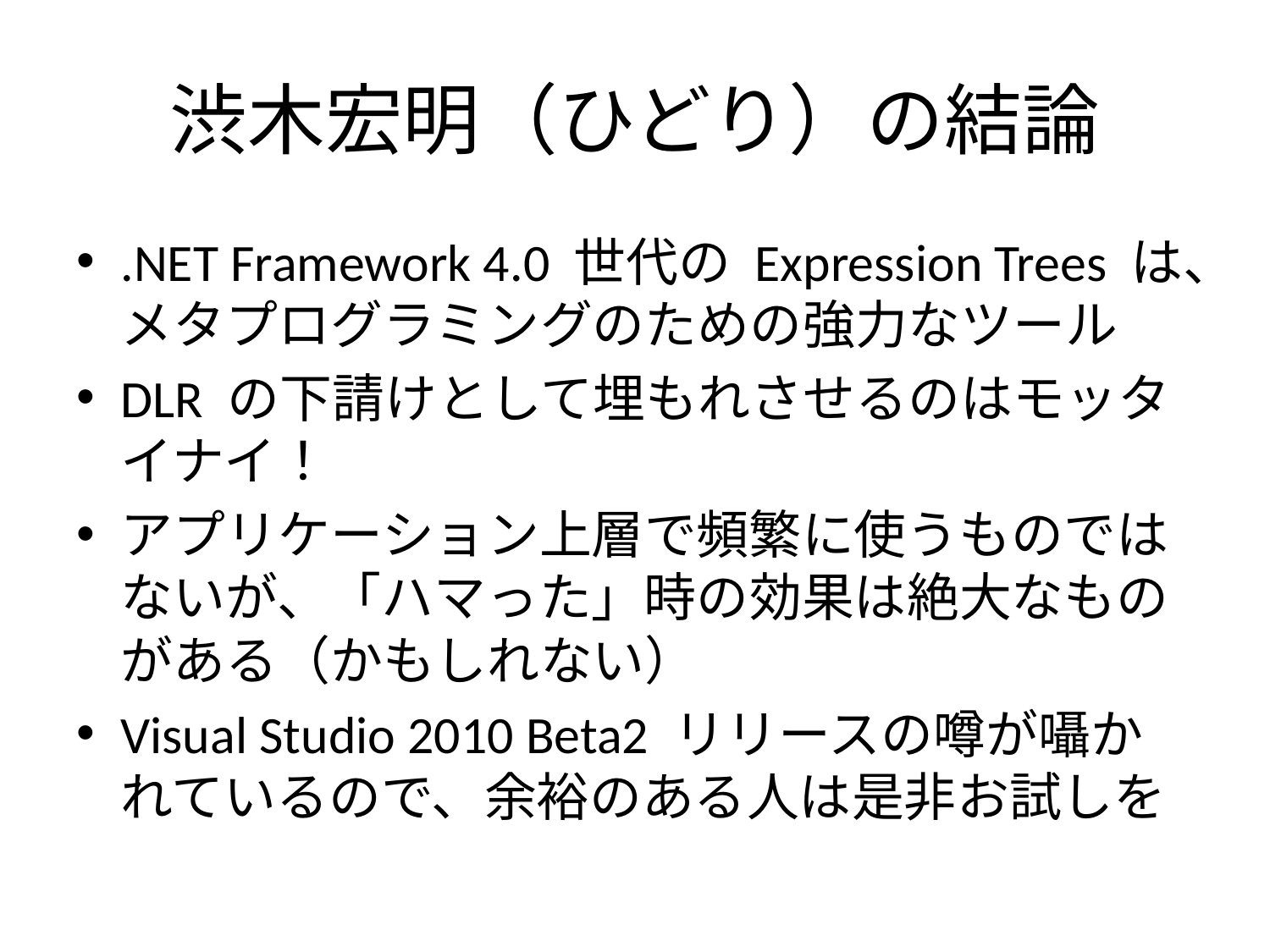

# 渋木宏明（ひどり）の結論
.NET Framework 4.0 世代の Expression Trees は、メタプログラミングのための強力なツール
DLR の下請けとして埋もれさせるのはモッタイナイ！
アプリケーション上層で頻繁に使うものではないが、「ハマった」時の効果は絶大なものがある（かもしれない）
Visual Studio 2010 Beta2 リリースの噂が囁かれているので、余裕のある人は是非お試しを